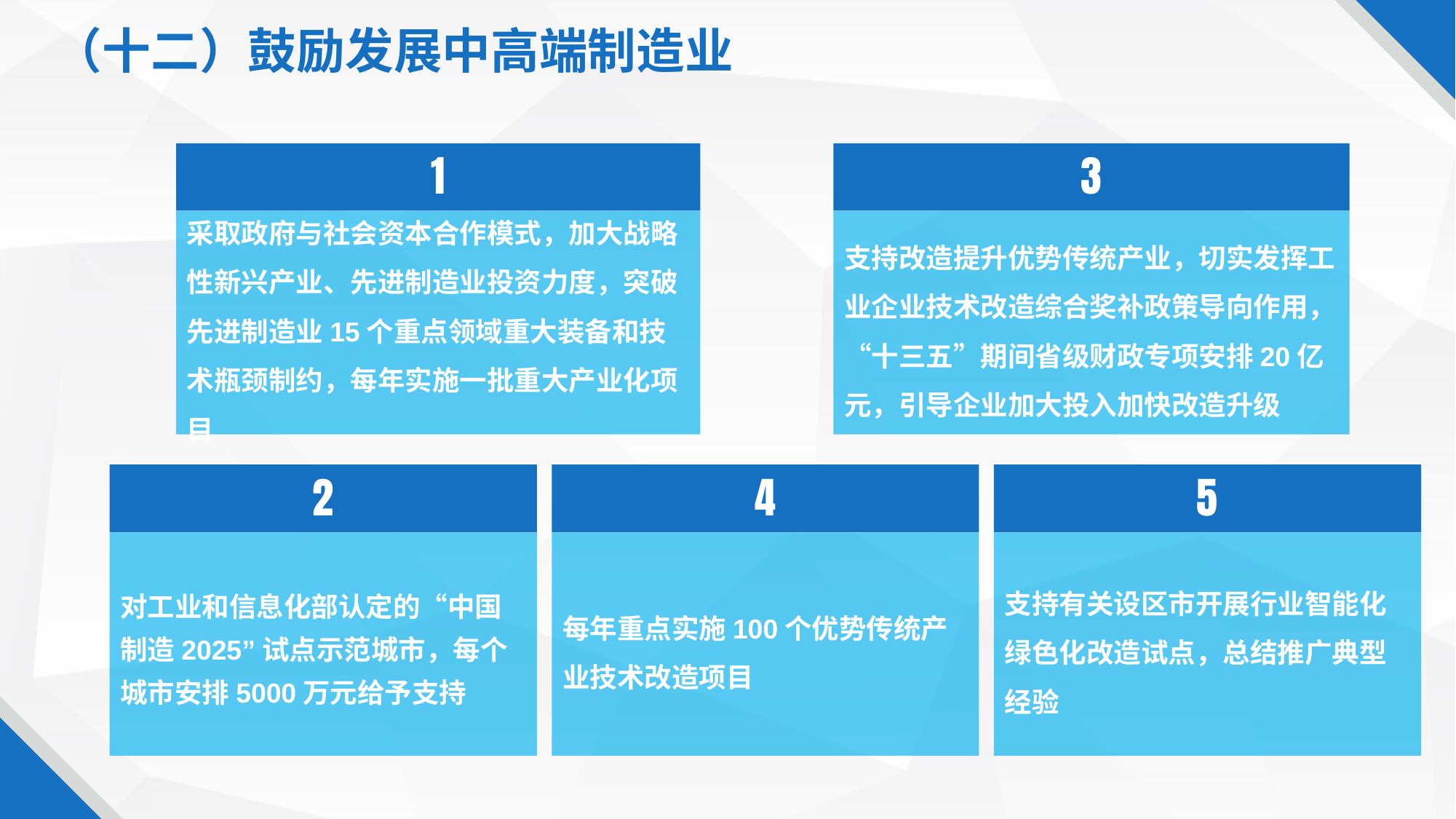

（十二）鼓励发展中高端制造业
1
3
采取政府与社会资本合作模式，加大战略性新兴产业、先进制造业投资力度，突破先进制造业15个重点领域重大装备和技术瓶颈制约，每年实施一批重大产业化项目

支持改造提升优势传统产业，切实发挥工业企业技术改造综合奖补政策导向作用，“十三五”期间省级财政专项安排20亿元，引导企业加大投入加快改造升级
2
4
5
对工业和信息化部认定的“中国制造2025”试点示范城市，每个城市安排5000万元给予支持
每年重点实施100个优势传统产业技术改造项目
支持有关设区市开展行业智能化绿色化改造试点，总结推广典型经验